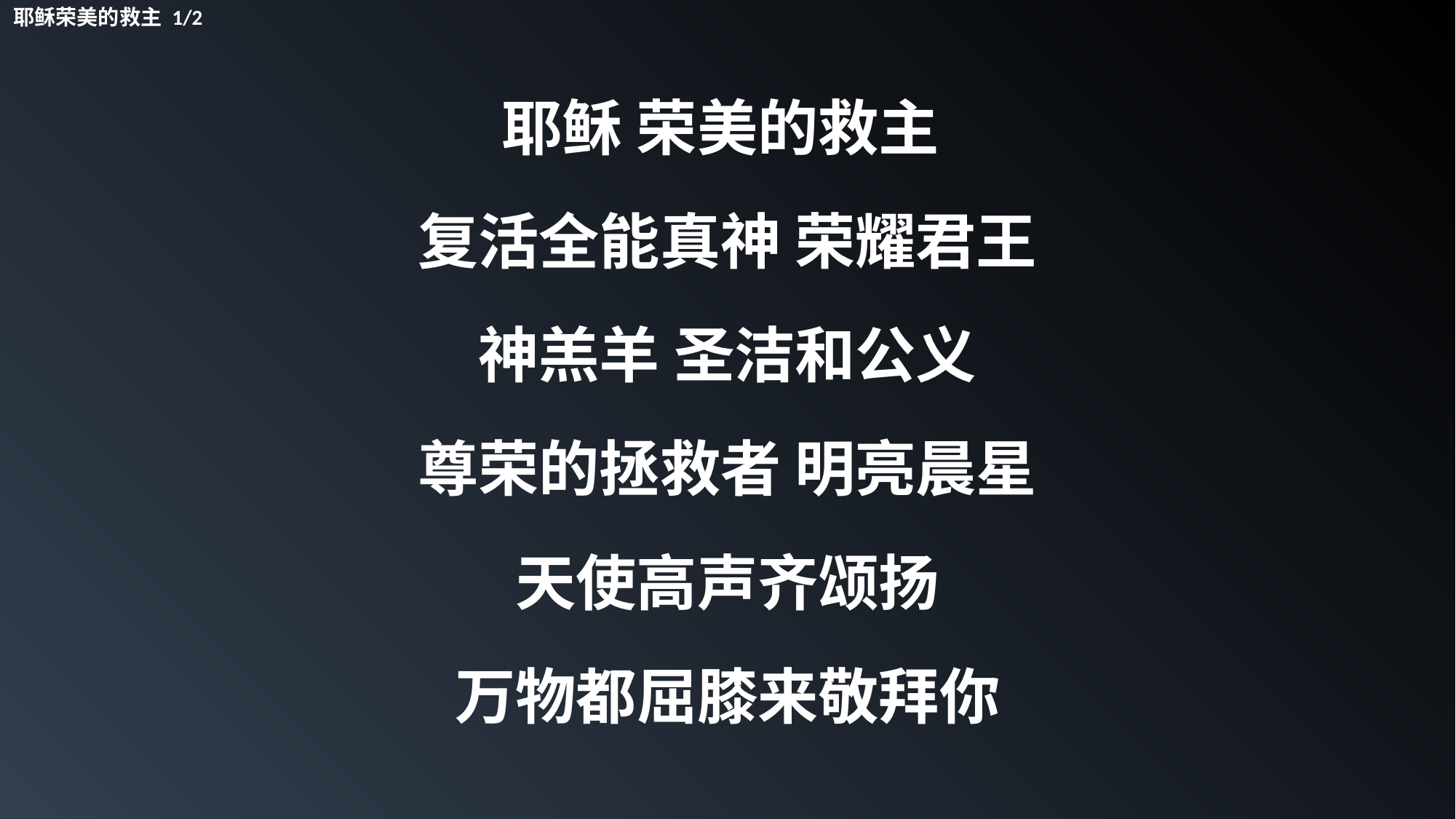

耶稣荣美的救主 1/2
耶稣 荣美的救主
复活全能真神 荣耀君王
神羔羊 圣洁和公义
尊荣的拯救者 明亮晨星
天使高声齐颂扬
万物都屈膝来敬拜你